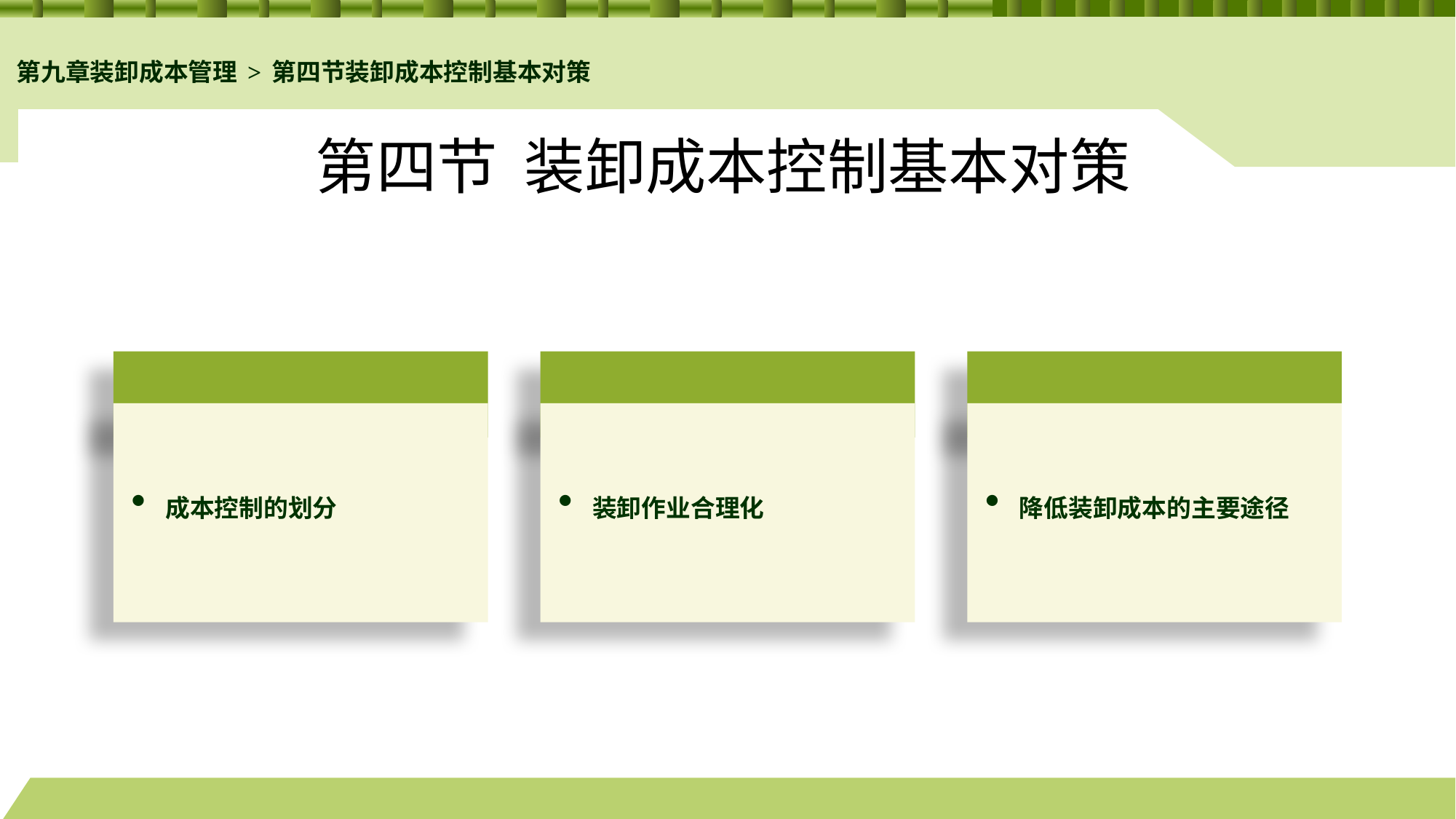

第九章装卸成本管理>第四节装卸成本控制基本对策
# 第四节  装卸成本控制基本对策

成本控制的划分

装卸作业合理化

降低装卸成本的主要途径